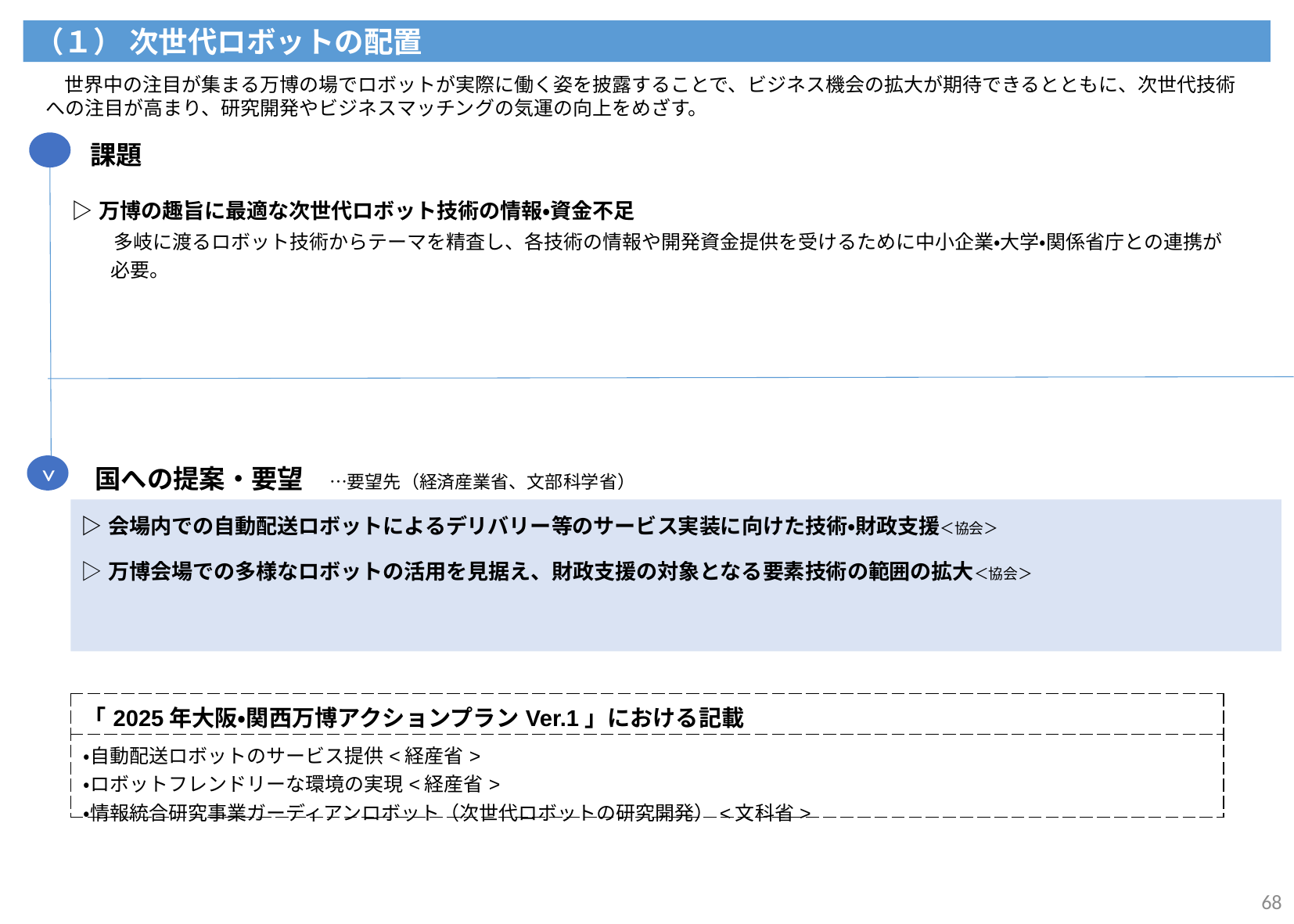

（１） 次世代ロボットの配置
　世界中の注目が集まる万博の場でロボットが実際に働く姿を披露することで、ビジネス機会の拡大が期待できるとともに、次世代技術への注目が高まり、研究開発やビジネスマッチングの気運の向上をめざす。

課題
| ▷万博の趣旨に最適な次世代ロボット技術の情報・資金不足 　　多岐に渡るロボット技術からテーマを精査し、各技術の情報や開発資金提供を受けるために中小企業・大学・関係省庁との連携が 　　必要。 |
| --- |
>

国への提案・要望　…要望先（経済産業省、文部科学省）

| ▷会場内での自動配送ロボットによるデリバリー等のサービス実装に向けた技術・財政支援＜協会＞ ▷万博会場での多様なロボットの活用を見据え、財政支援の対象となる要素技術の範囲の拡大＜協会＞ |
| --- |
| 「2025年大阪・関西万博アクションプランVer.1」における記載 |
| --- |
| ・自動配送ロボットのサービス提供<経産省>　 ・ロボットフレンドリーな環境の実現<経産省>　 ・情報統合研究事業ガーディアンロボット（次世代ロボットの研究開発）<文科省> |

68